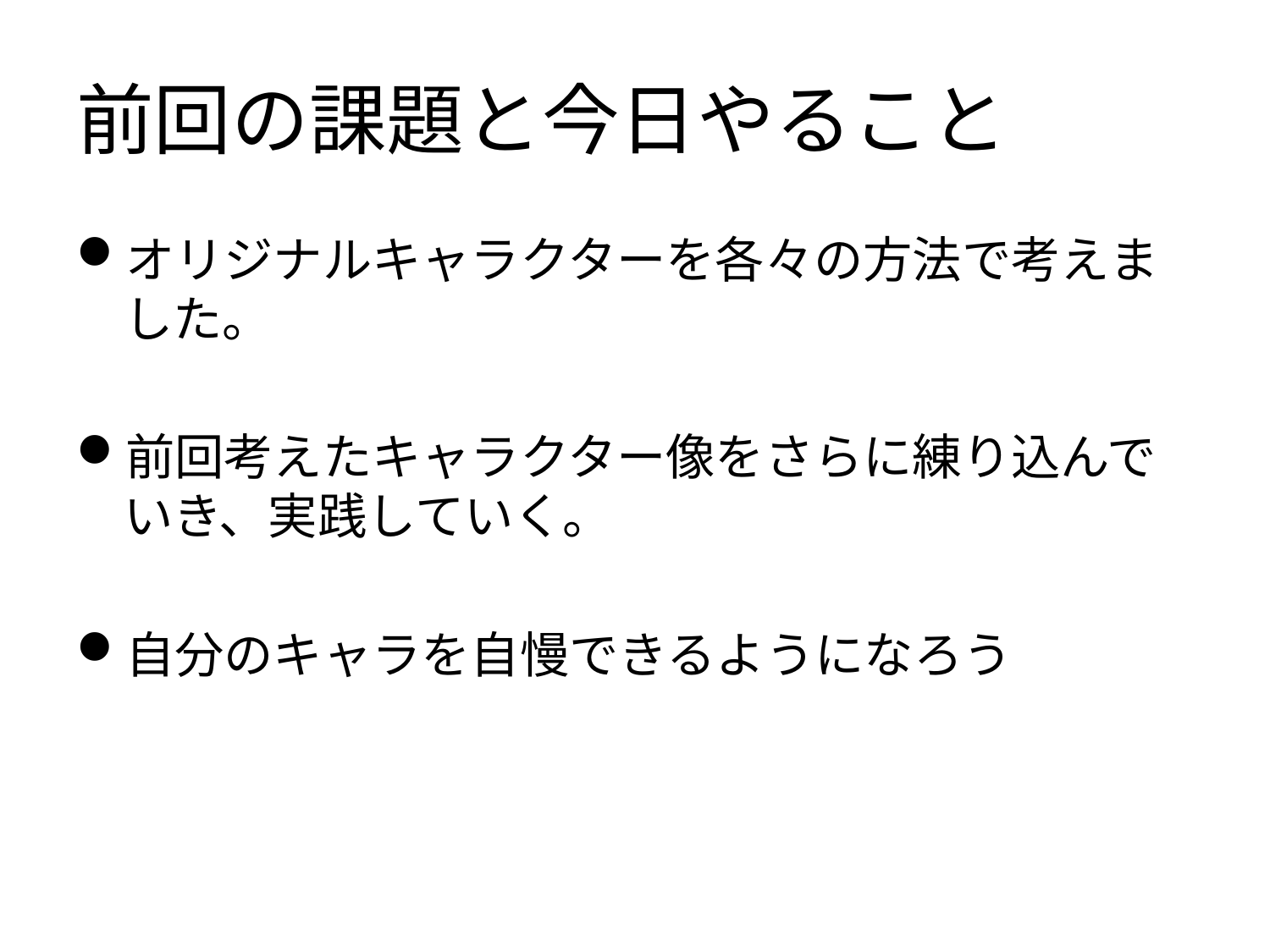

# 前回の課題と今日やること
オリジナルキャラクターを各々の方法で考えました。

前回考えたキャラクター像をさらに練り込んでいき、実践していく。

自分のキャラを自慢できるようになろう